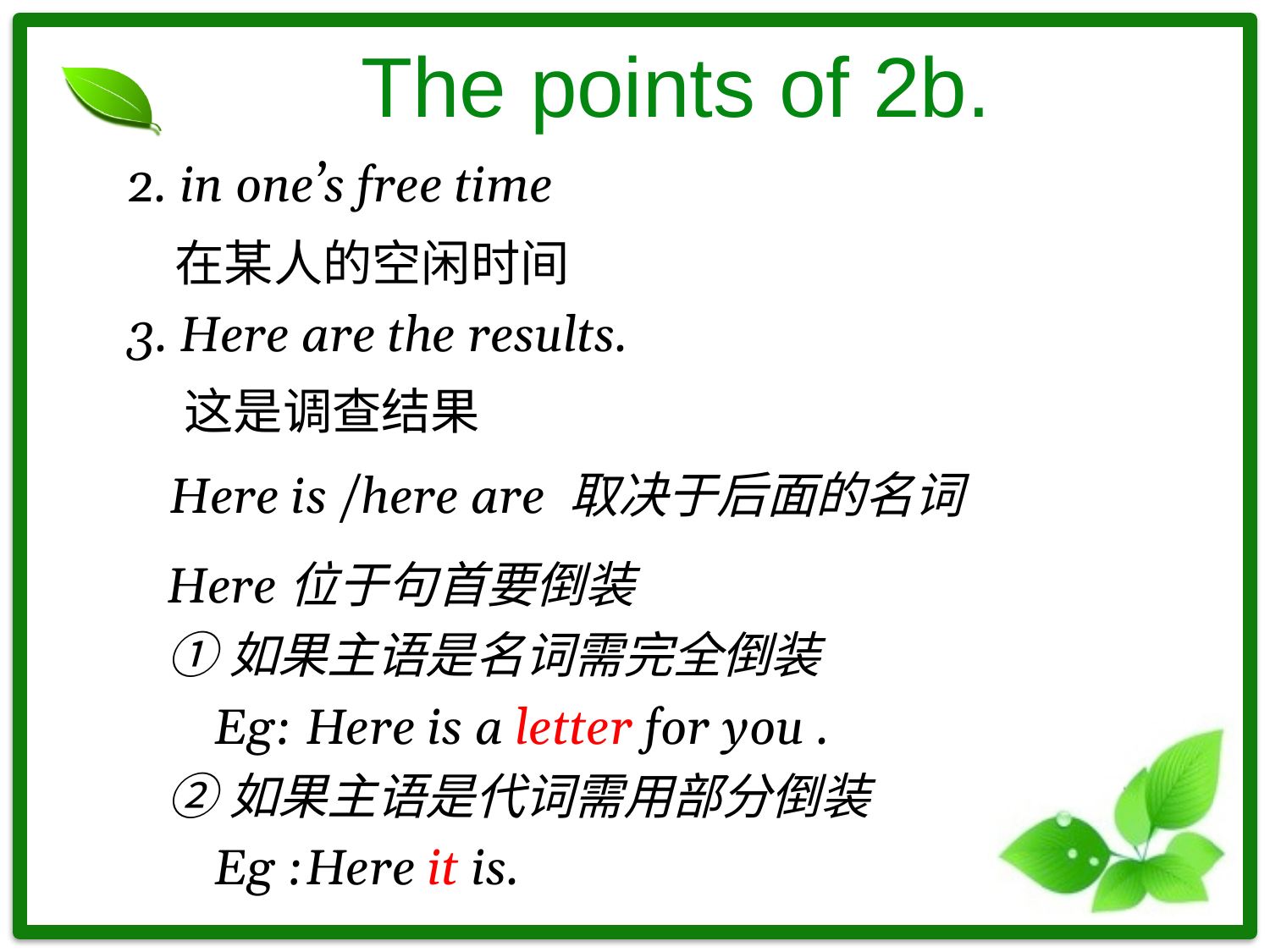

# The points of 2b.
2. in one’s free time
在某人的空闲时间
3. Here are the results.
这是调查结果
Here is /here are 取决于后面的名词
Here位于句首要倒装
①如果主语是名词需完全倒装
    Eg: Here is a letter for you .
②如果主语是代词需用部分倒装
    Eg :Here it is.